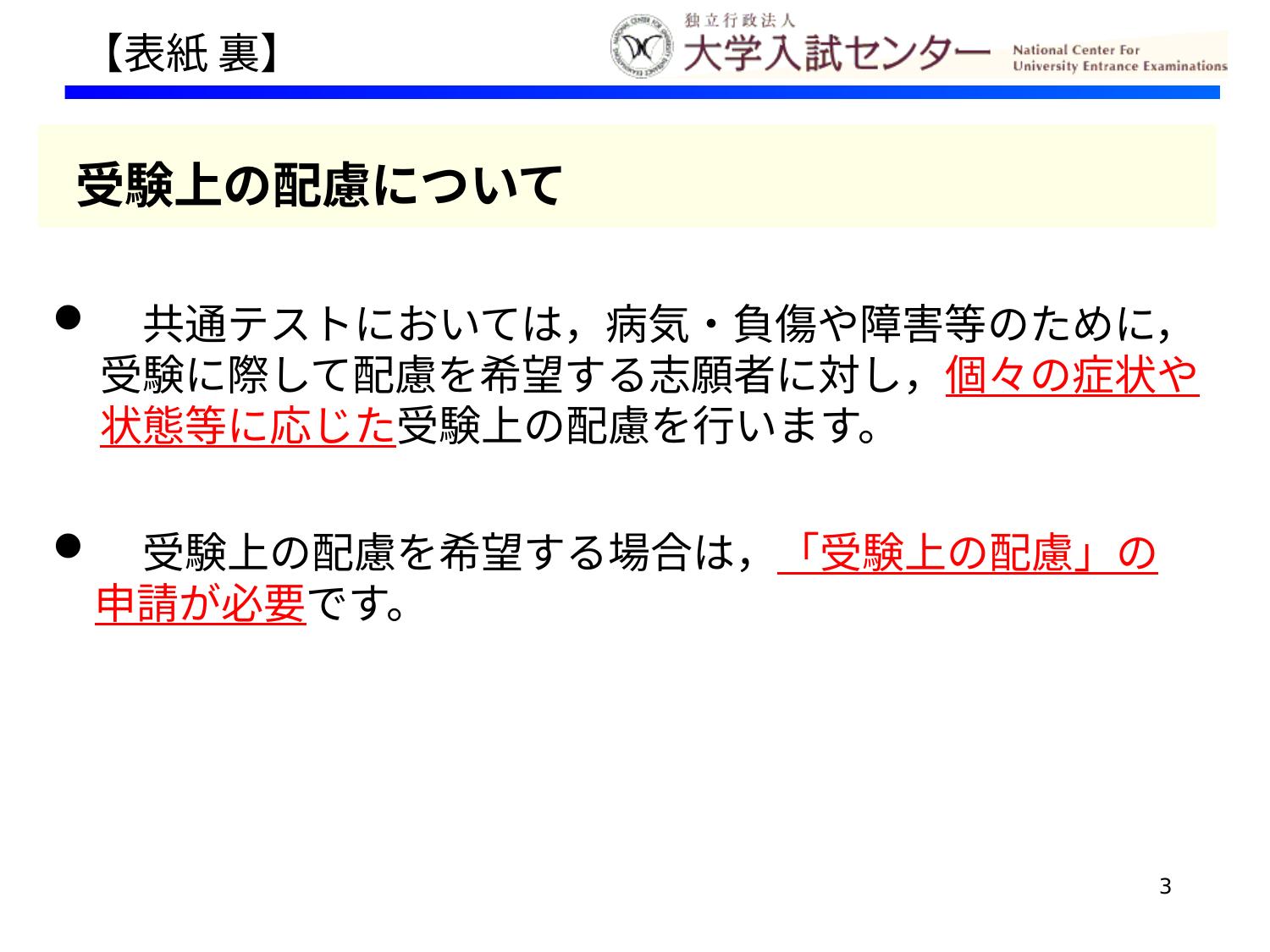

【表紙 裏】
 受験上の配慮について
　共通テストにおいては，病気・負傷や障害等のために， 受験に際して配慮を希望する志願者に対し，個々の症状や状態等に応じた受験上の配慮を行います。

　受験上の配慮を希望する場合は，「受験上の配慮」の
　申請が必要です。
3